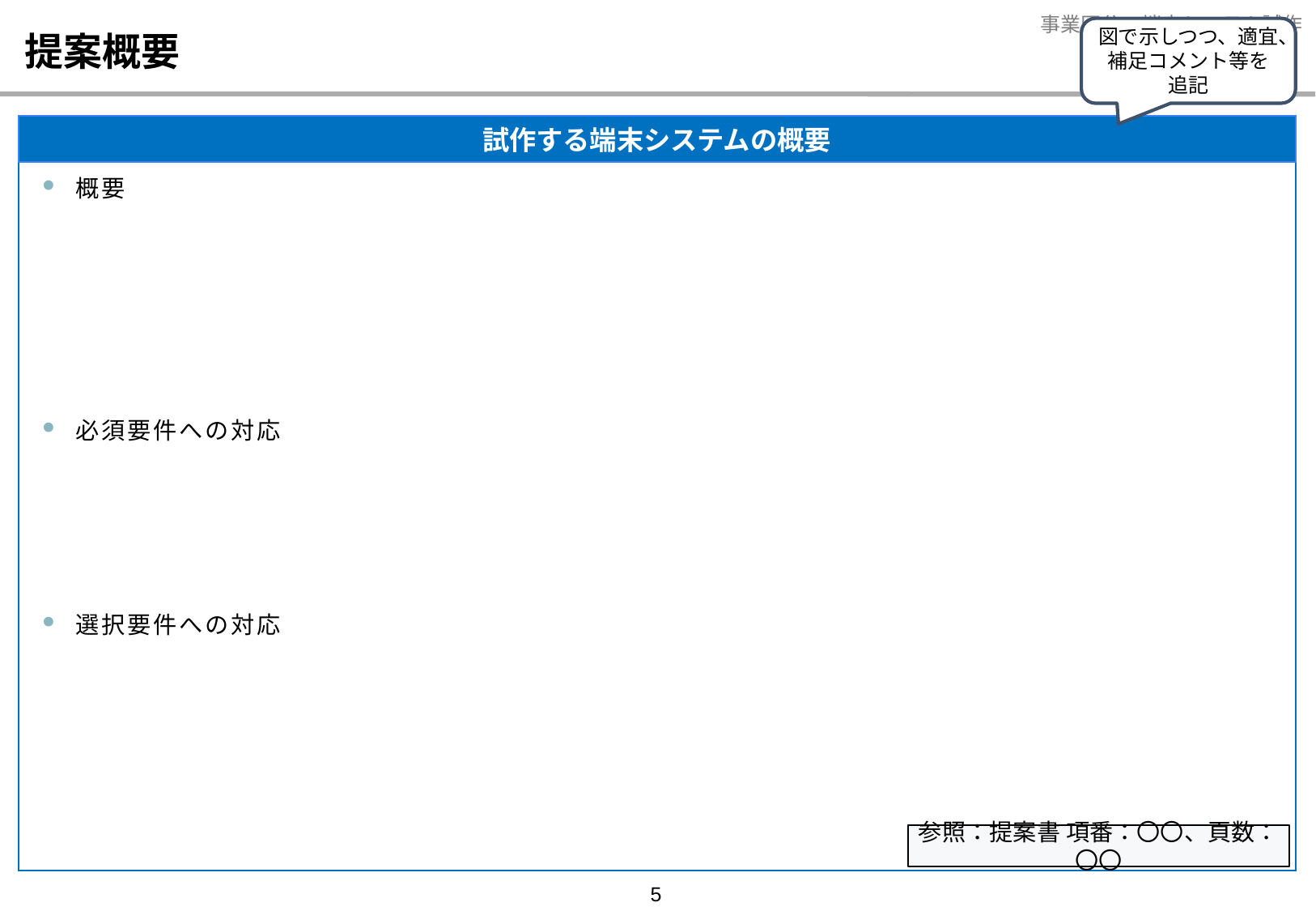

# 提案概要
図で示しつつ、適宜、
補足コメント等を追記
試作する端末システムの概要
概要

必須要件への対応

選択要件への対応
参照：提案書 項番：〇〇、頁数：〇〇